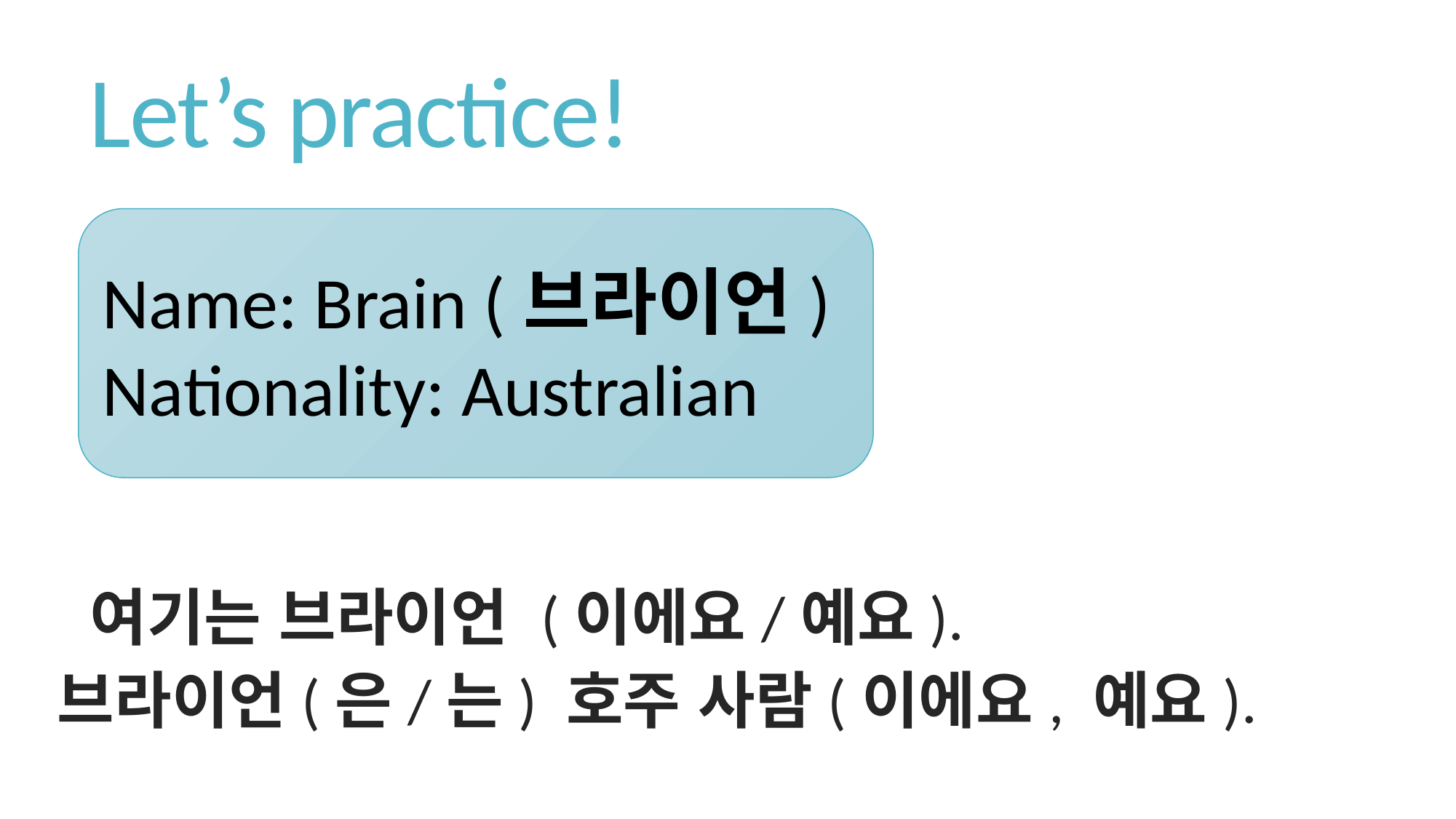

# Let’s practice!
Name: Brain (브라이언)
Nationality: Australian

  여기는 브라이언 (이에요/예요).
브라이언(은/는) 호주 사람(이에요, 예요).